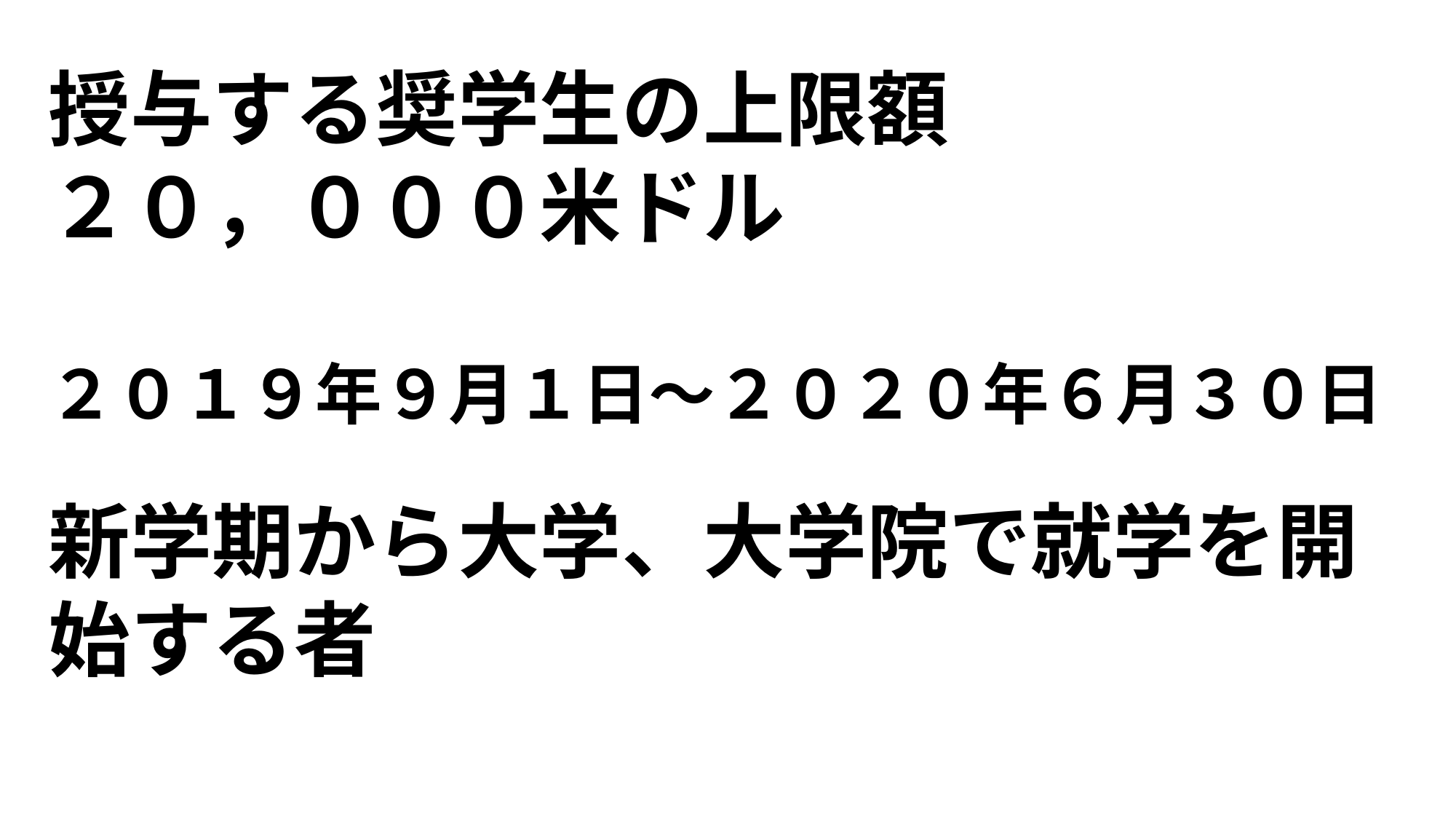

授与する奨学生の上限額
２０，０００米ドル

２０１９年９月１日～２０２０年６月３０日

新学期から大学、大学院で就学を開始する者